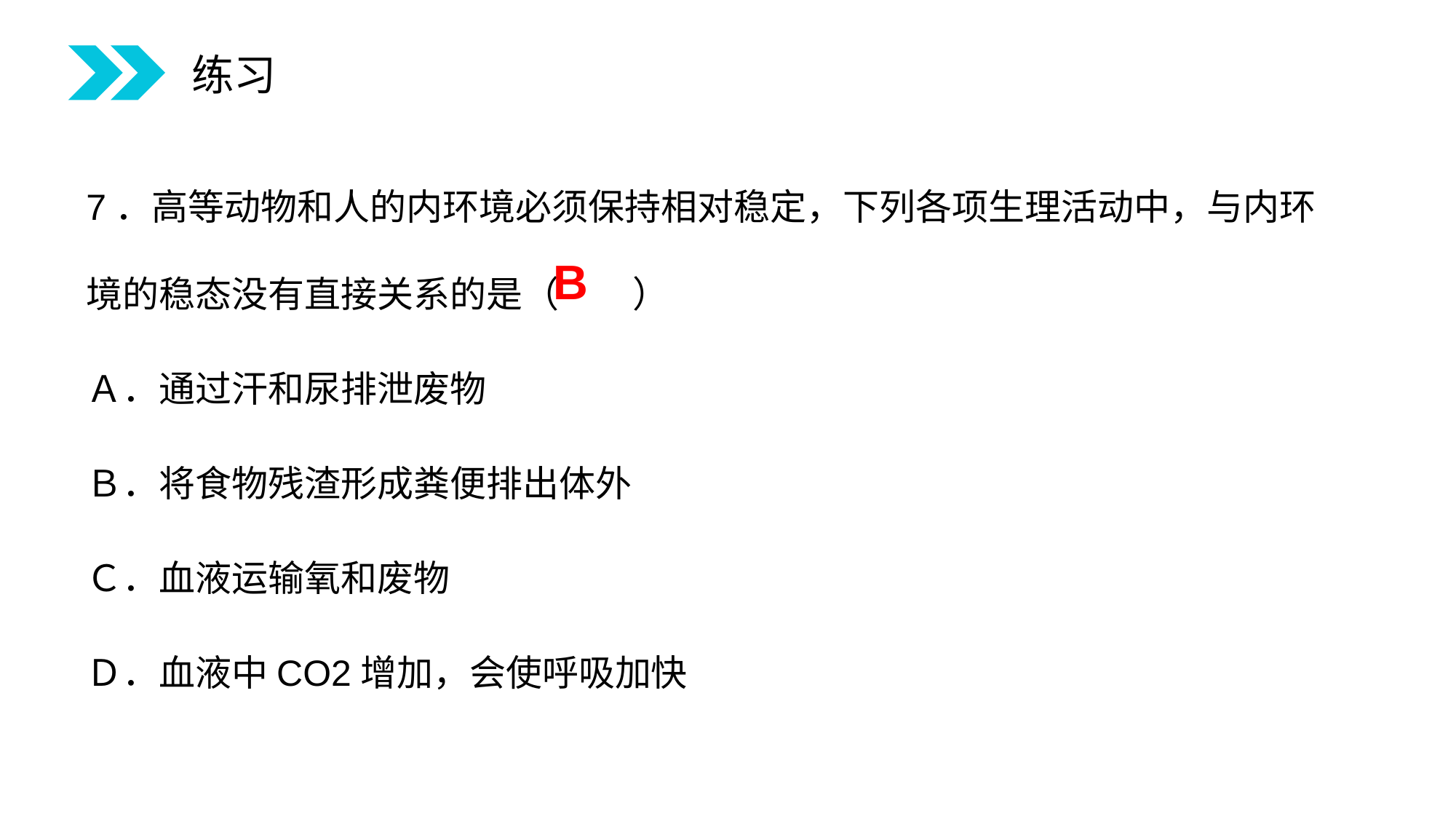

练习
7．高等动物和人的内环境必须保持相对稳定，下列各项生理活动中，与内环境的稳态没有直接关系的是（         ）
Ａ．通过汗和尿排泄废物
Ｂ．将食物残渣形成粪便排出体外
Ｃ．血液运输氧和废物
Ｄ．血液中CO2增加，会使呼吸加快
B